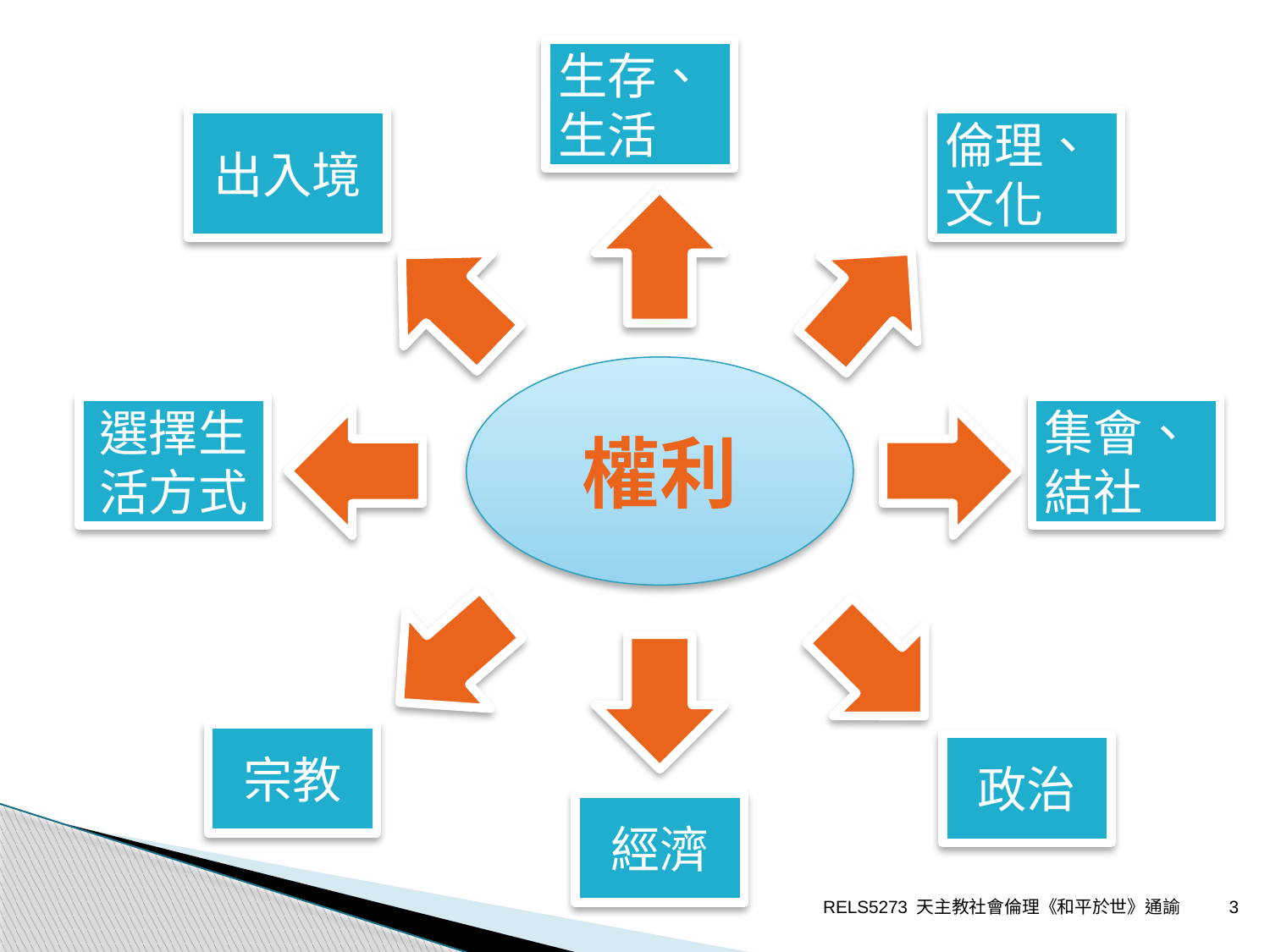

生存、生活
出入境
倫理、文化

權利
選擇生活方式
集會、結社

宗教
政治
經濟
RELS5273 天主教社會倫理《和平於世》通諭
3